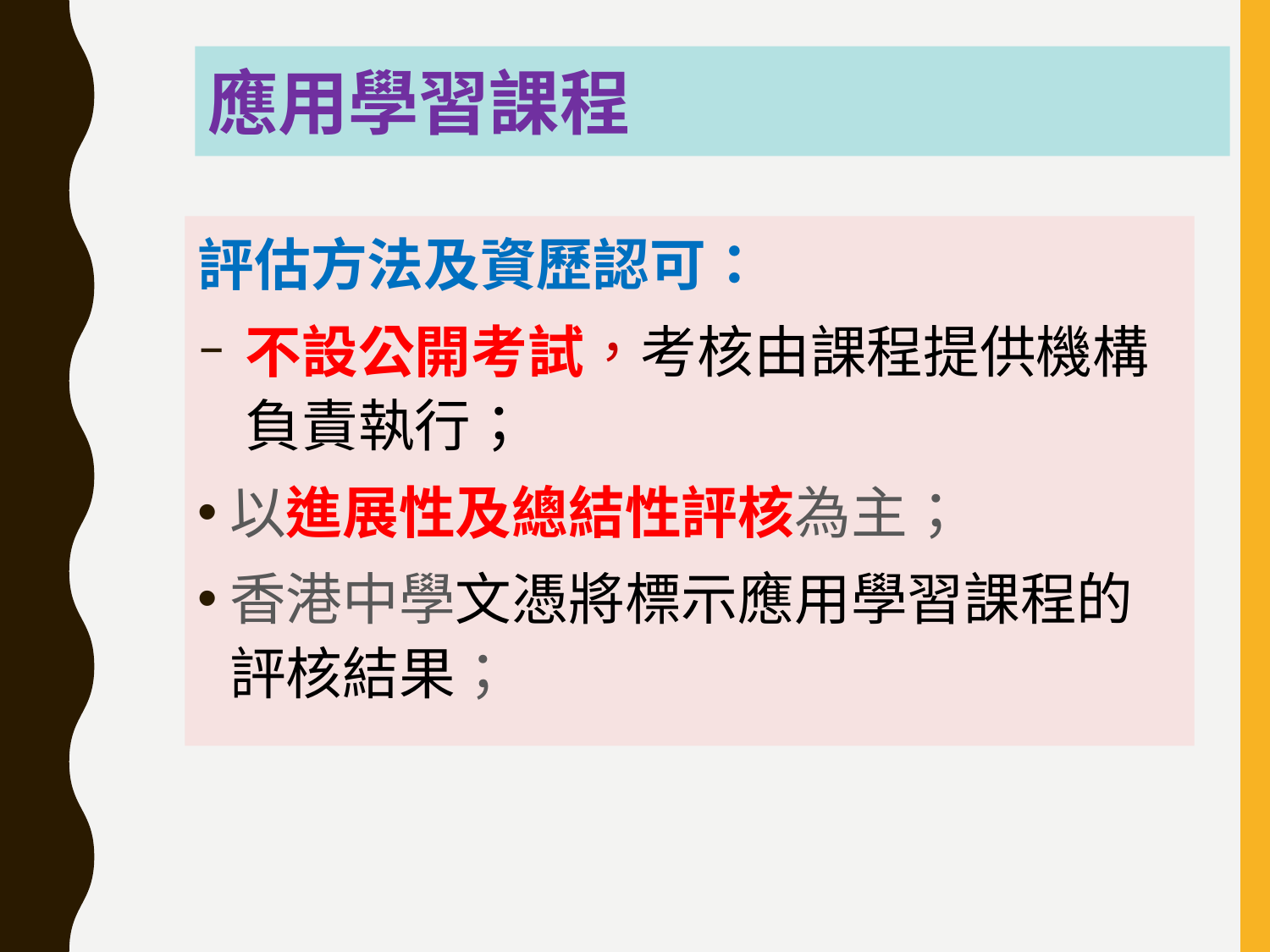

應用學習課程
評估方法及資歷認可：
不設公開考試，考核由課程提供機構負責執行；
以進展性及總結性評核為主；
香港中學文憑將標示應用學習課程的評核結果；